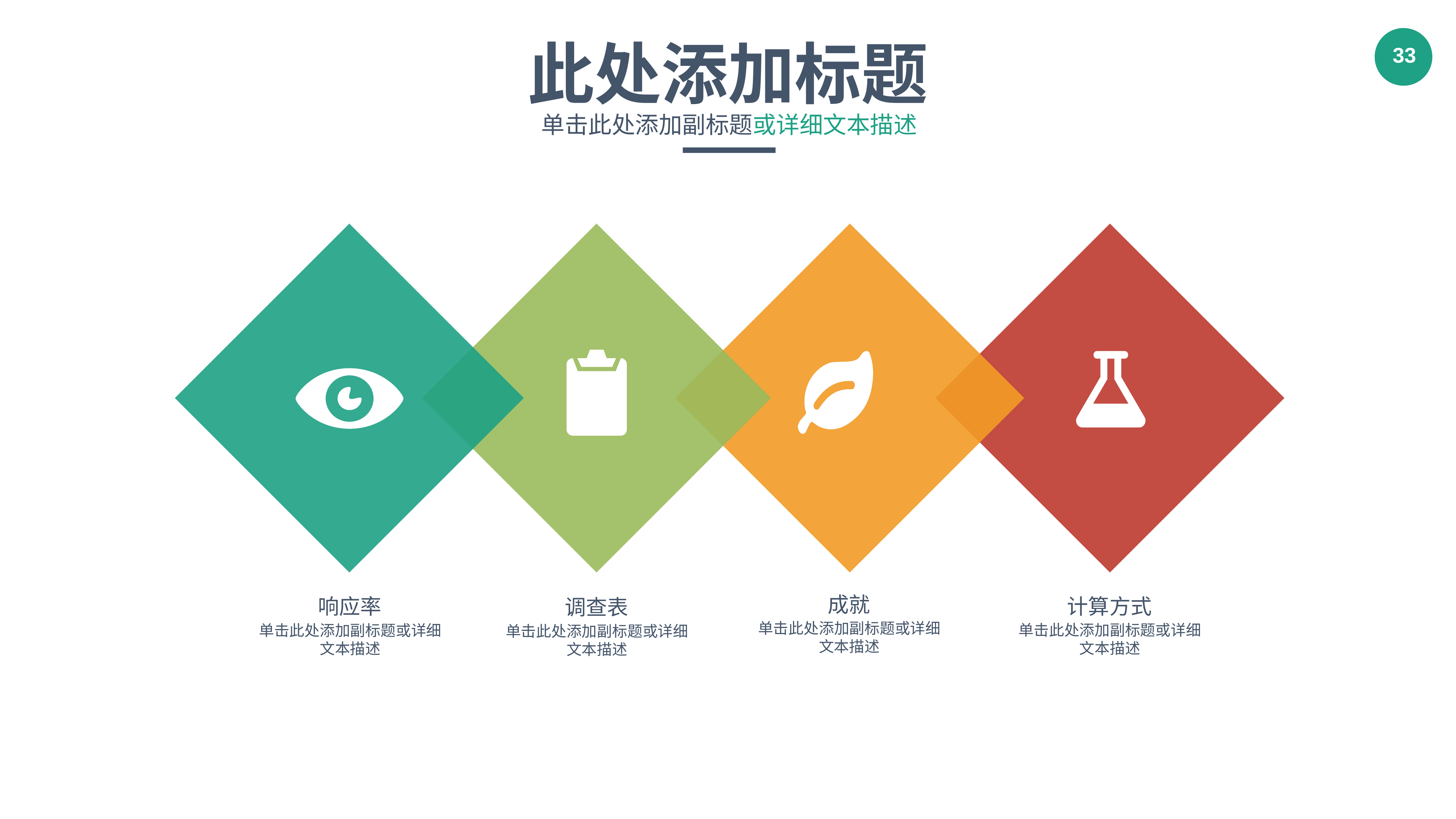

此处添加标题
单击此处添加副标题或详细文本描述

成就
计算方式
响应率
调查表
单击此处添加副标题或详细文本描述
单击此处添加副标题或详细文本描述
单击此处添加副标题或详细文本描述
单击此处添加副标题或详细文本描述